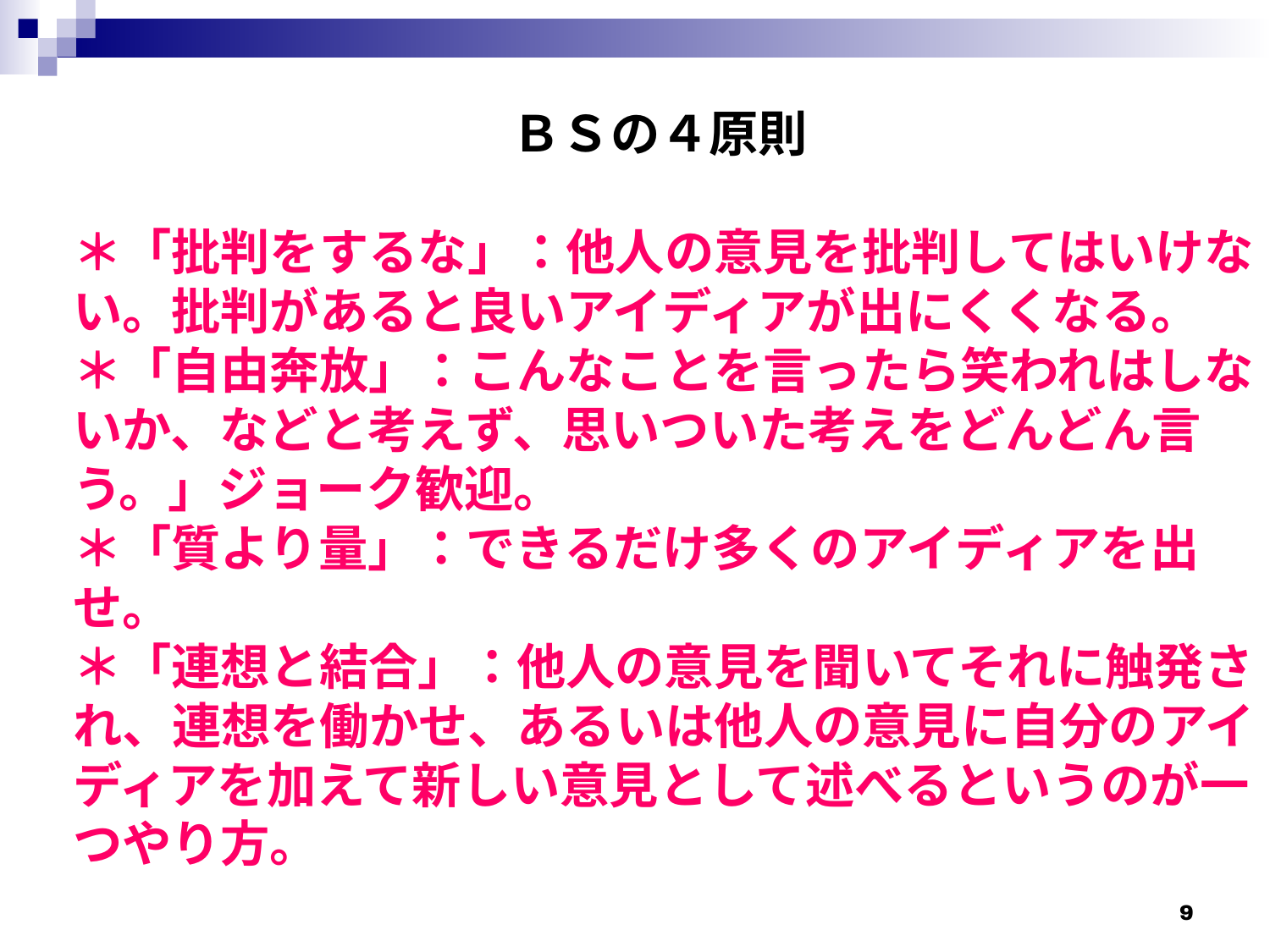

ＢＳの４原則

＊「批判をするな」：他人の意見を批判してはいけない。批判があると良いアイディアが出にくくなる。
＊「自由奔放」：こんなことを言ったら笑われはしないか、などと考えず、思いついた考えをどんどん言う。」ジョーク歓迎。
＊「質より量」：できるだけ多くのアイディアを出せ。
＊「連想と結合」：他人の意見を聞いてそれに触発され、連想を働かせ、あるいは他人の意見に自分のアイディアを加えて新しい意見として述べるというのが一つやり方。

9